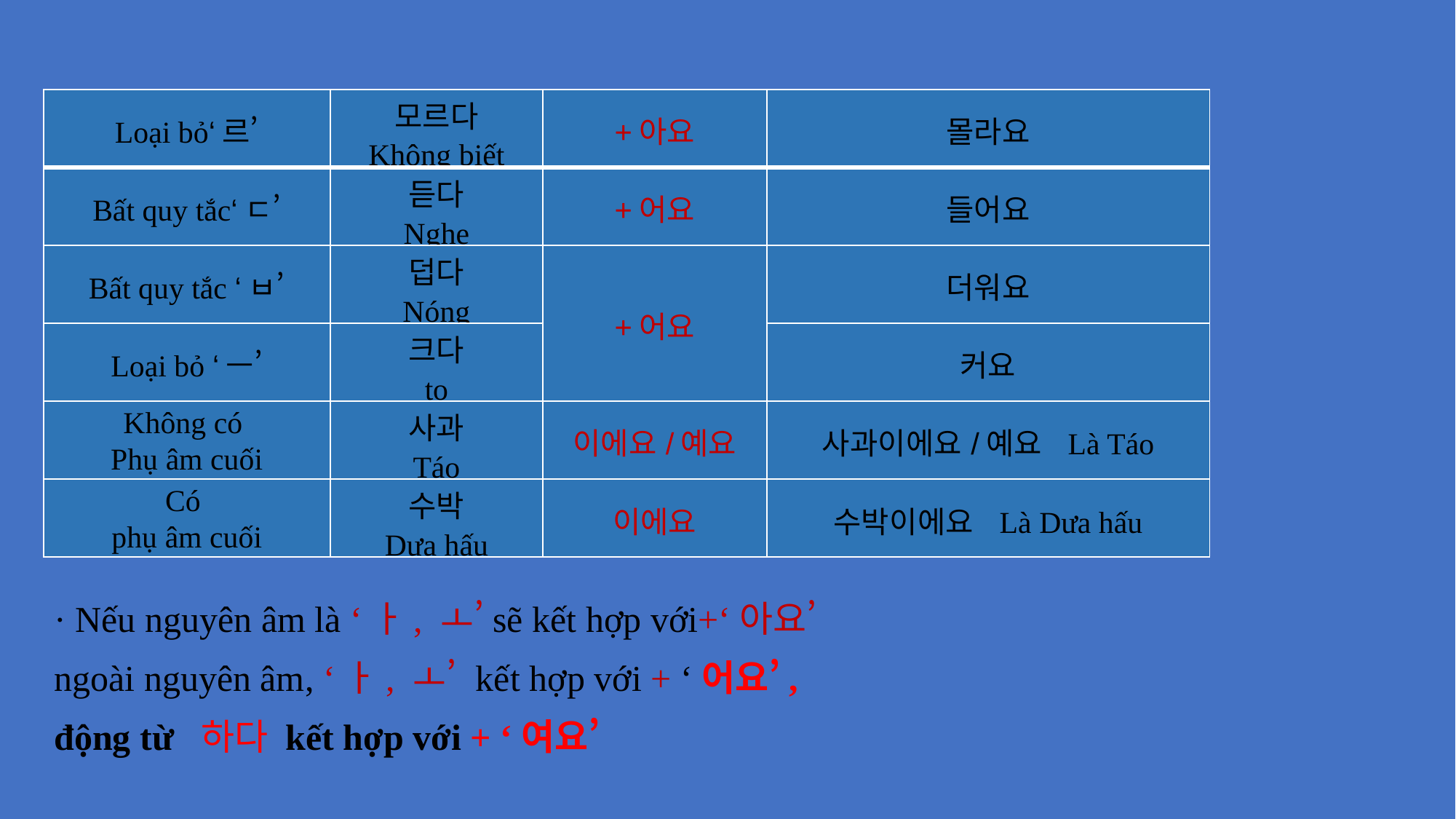

| Loại bỏ‘르’ | 모르다 Không biết | +아요 | 몰라요 |
| --- | --- | --- | --- |
| Bất quy tắc‘ㄷ’ | 듣다 Nghe | +어요 | 들어요 |
| Bất quy tắc ‘ㅂ’ | 덥다 Nóng | +어요 | 더워요 |
| Loại bỏ ‘ㅡ’ | 크다 to |  | 커요 |
| Không có Phụ âm cuối | 사과 Táo | 이에요/예요 | 사과이에요/예요 Là Táo |
| Có phụ âm cuối | 수박 Dưa hấu | 이에요 | 수박이에요 Là Dưa hấu |
· Nếu nguyên âm là ‘ㅏ, ㅗ’sẽ kết hợp với+‘아요’
ngoài nguyên âm, ‘ㅏ, ㅗ’ kết hợp với + ‘어요’,
động từ  하다 kết hợp với + ‘여요’